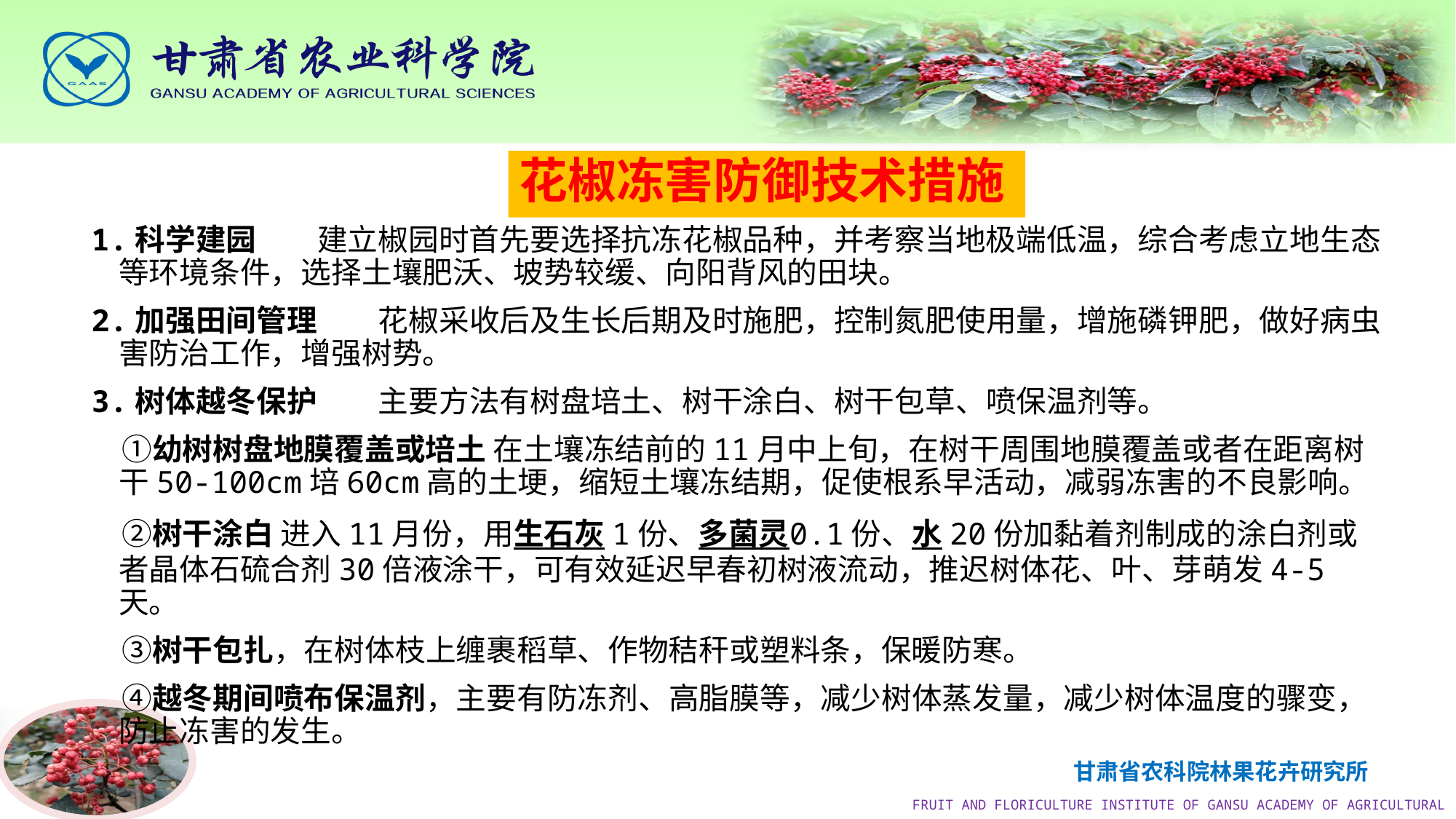

# 花椒冻害防御技术措施
1.科学建园　　建立椒园时首先要选择抗冻花椒品种，并考察当地极端低温，综合考虑立地生态等环境条件，选择土壤肥沃、坡势较缓、向阳背风的田块。
2.加强田间管理　　花椒采收后及生长后期及时施肥，控制氮肥使用量，增施磷钾肥，做好病虫害防治工作，增强树势。
3.树体越冬保护　　主要方法有树盘培土、树干涂白、树干包草、喷保温剂等。
　①幼树树盘地膜覆盖或培土 在土壤冻结前的11月中上旬，在树干周围地膜覆盖或者在距离树干50-100cm培60cm高的土埂，缩短土壤冻结期，促使根系早活动，减弱冻害的不良影响。
　②树干涂白 进入11月份，用生石灰1份、多菌灵0.1份、水20份加黏着剂制成的涂白剂或者晶体石硫合剂30倍液涂干，可有效延迟早春初树液流动，推迟树体花、叶、芽萌发4-5天。
　③树干包扎，在树体枝上缠裹稻草、作物秸秆或塑料条，保暖防寒。
　④越冬期间喷布保温剂，主要有防冻剂、高脂膜等，减少树体蒸发量，减少树体温度的骤变，防止冻害的发生。